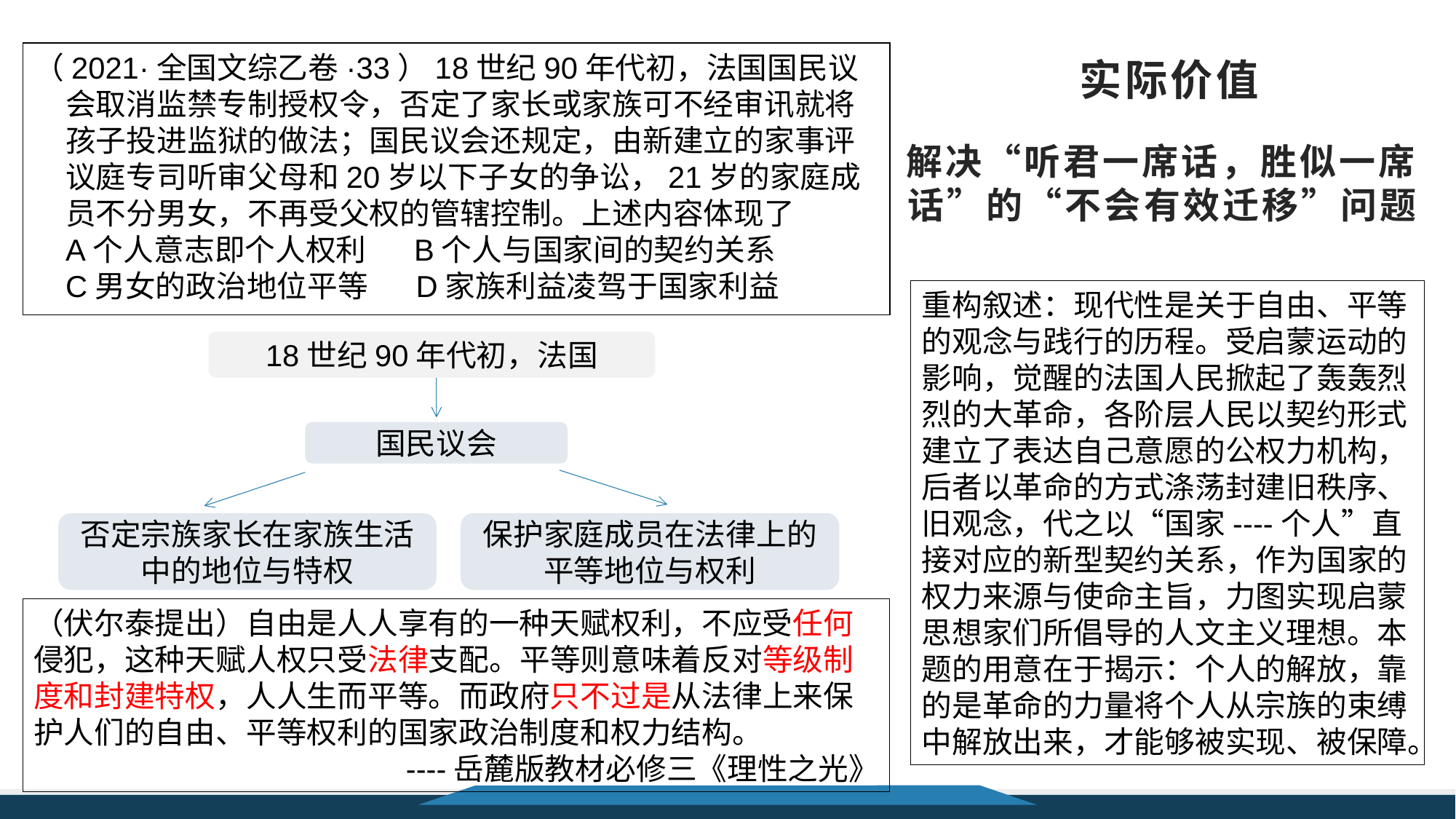

（2021·全国文综乙卷·33）18世纪90年代初，法国国民议会取消监禁专制授权令，否定了家长或家族可不经审讯就将孩子投进监狱的做法；国民议会还规定，由新建立的家事评议庭专司听审父母和20岁以下子女的争讼，21岁的家庭成员不分男女，不再受父权的管辖控制。上述内容体现了
A个人意志即个人权利      B个人与国家间的契约关系
C男女的政治地位平等      D家族利益凌驾于国家利益
实际价值
解决“听君一席话，胜似一席话”的“不会有效迁移”问题
重构叙述：现代性是关于自由、平等的观念与践行的历程。受启蒙运动的影响，觉醒的法国人民掀起了轰轰烈烈的大革命，各阶层人民以契约形式建立了表达自己意愿的公权力机构，后者以革命的方式涤荡封建旧秩序、旧观念，代之以“国家----个人”直接对应的新型契约关系，作为国家的权力来源与使命主旨，力图实现启蒙思想家们所倡导的人文主义理想。本题的用意在于揭示：个人的解放，靠的是革命的力量将个人从宗族的束缚中解放出来，才能够被实现、被保障。
18世纪90年代初，法国
国民议会
保护家庭成员在法律上的平等地位与权利
否定宗族家长在家族生活中的地位与特权
（伏尔泰提出）自由是人人享有的一种天赋权利，不应受任何侵犯，这种天赋人权只受法律支配。平等则意味着反对等级制度和封建特权，人人生而平等。而政府只不过是从法律上来保护人们的自由、平等权利的国家政治制度和权力结构。
----岳麓版教材必修三《理性之光》